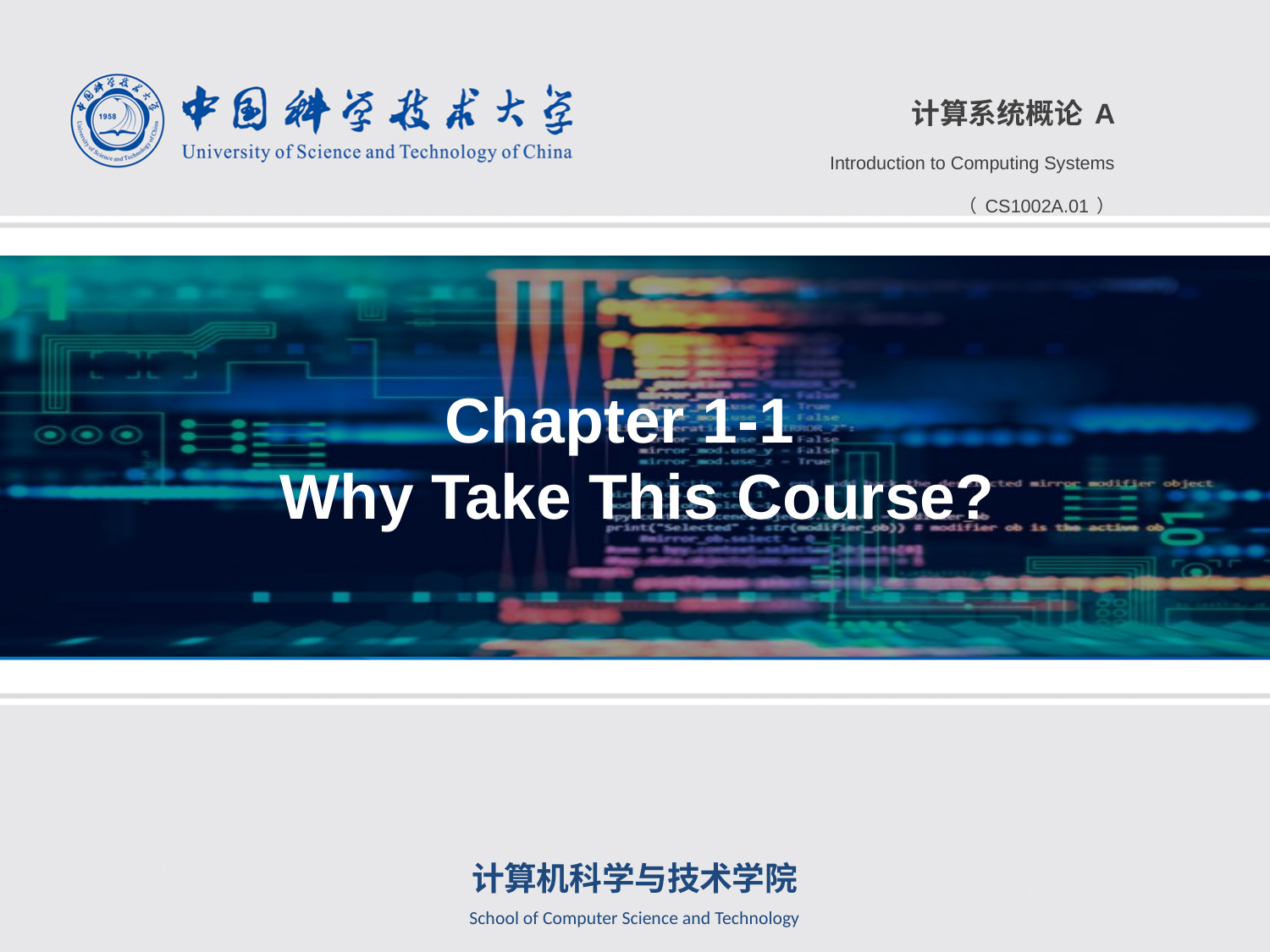

计算系统概论A
Introduction to Computing Systems
（CS1002A.01）
Chapter 1-1
Why Take This Course?

计算机科学与技术学院
School of Computer Science and Technology